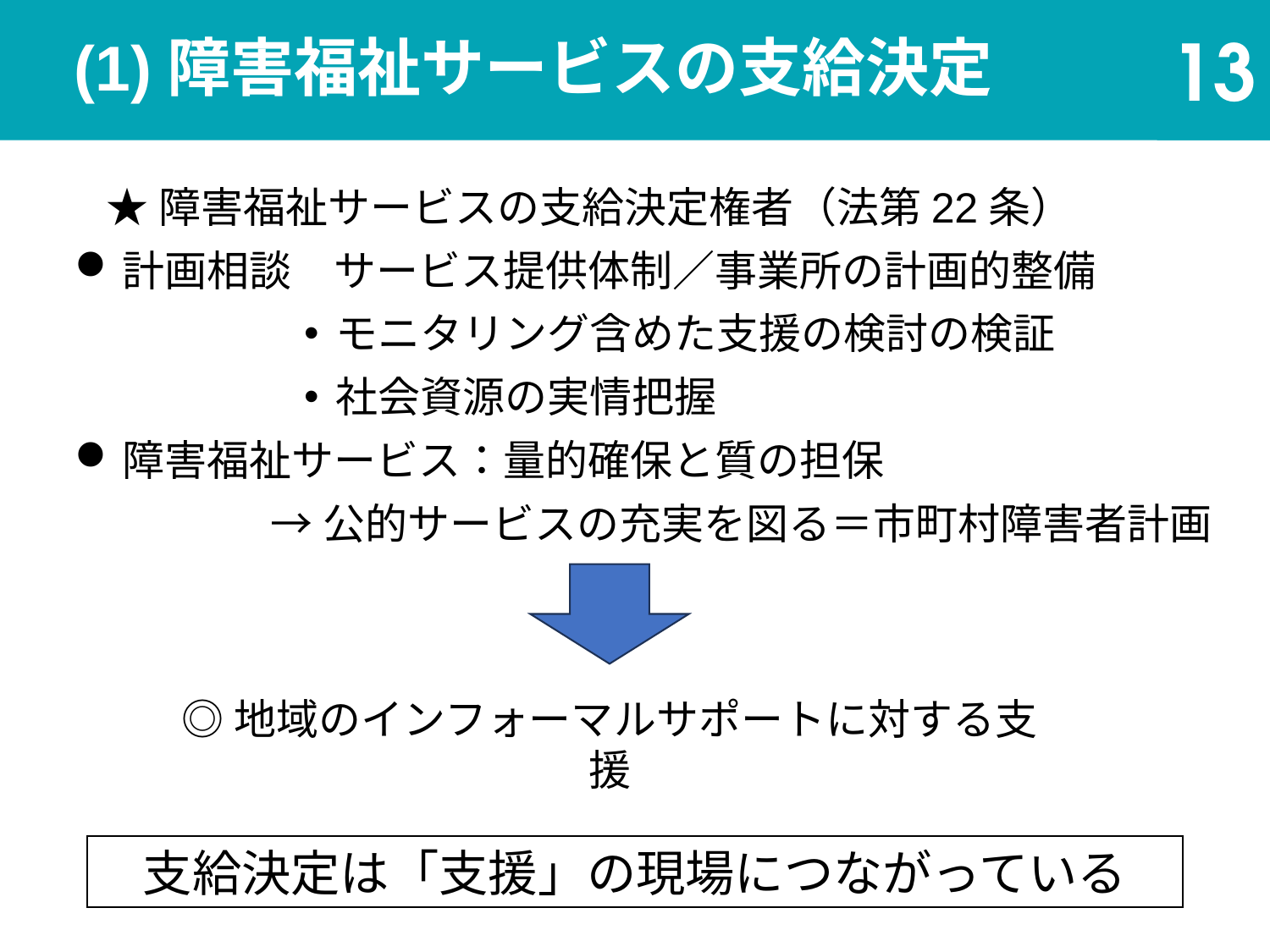

13
# (1)障害福祉サービスの支給決定
★障害福祉サービスの支給決定権者（法第22条）
計画相談　サービス提供体制／事業所の計画的整備
モニタリング含めた支援の検討の検証
社会資源の実情把握
障害福祉サービス：量的確保と質の担保
→公的サービスの充実を図る＝市町村障害者計画

◎地域のインフォーマルサポートに対する支援
支給決定は「支援」の現場につながっている